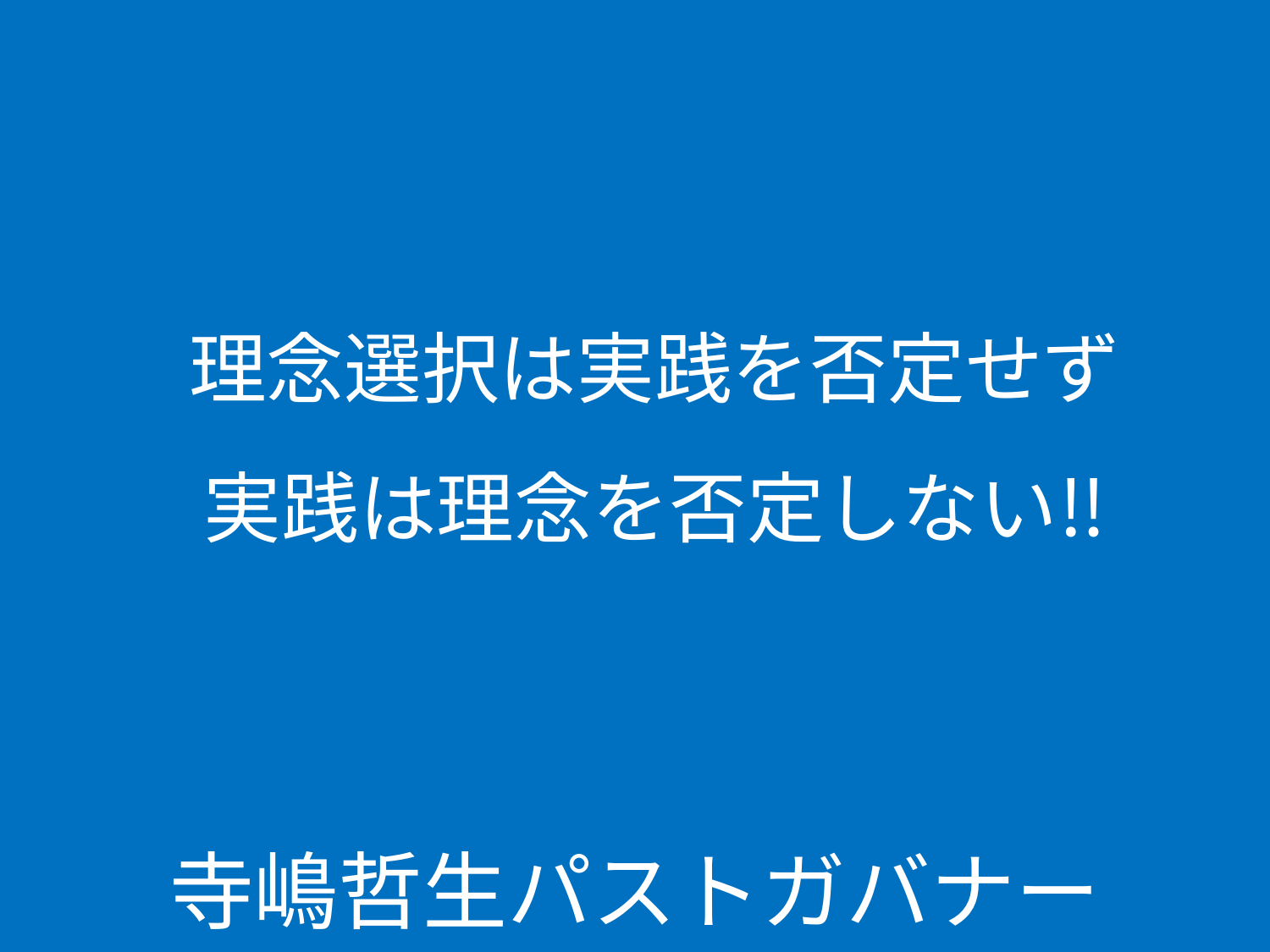

理念選択は実践を否定せず
実践は理念を否定しない‼
# 寺嶋哲生パストガバナー